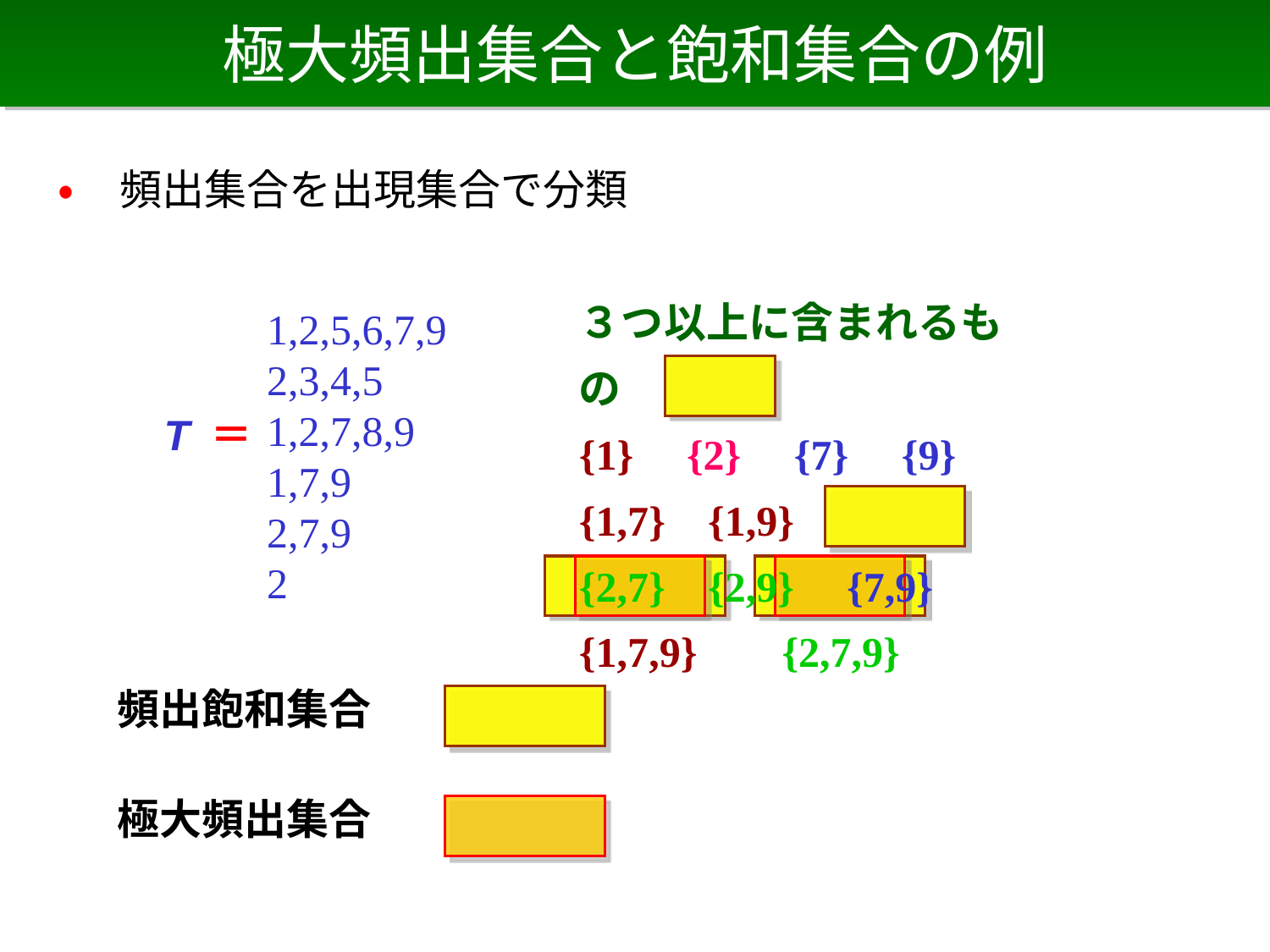

# 極大頻出集合と飽和集合の例
• 頻出集合を出現集合で分類

３つ以上に含まれるもの
{1}     {2}     {7}     {9}
{1,7}    {1,9}
{2,7}    {2,9}     {7,9}
{1,7,9}        {2,7,9}
1,2,5,6,7,9
2,3,4,5
1,2,7,8,9
1,7,9
2,7,9
2

T ＝

頻出飽和集合

極大頻出集合